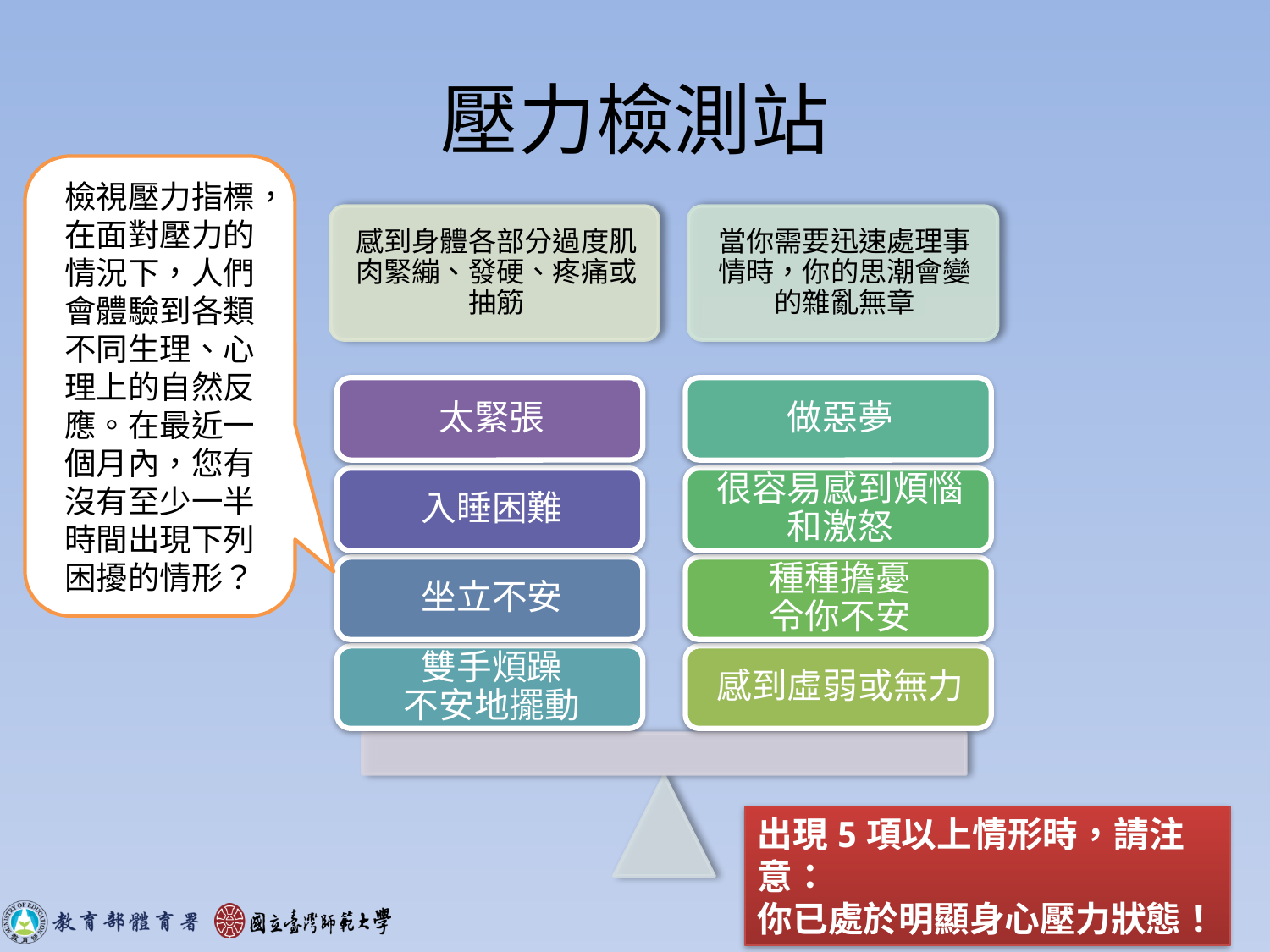

# 壓力檢測站
檢視壓力指標，在面對壓力的情況下，人們會體驗到各類不同生理、心理上的自然反應。在最近一個月內，您有沒有至少一半時間出現下列困擾的情形？

感到身體各部分過度肌肉緊繃、發硬、疼痛或抽筋
當你需要迅速處理事情時，你的思潮會變的雜亂無章
感到虛弱或無力
種種擔憂
令你不安
很容易感到煩惱和激怒
做惡夢
雙手煩躁
不安地擺動
坐立不安
入睡困難
太緊張
出現5項以上情形時，請注意：
你已處於明顯身心壓力狀態！